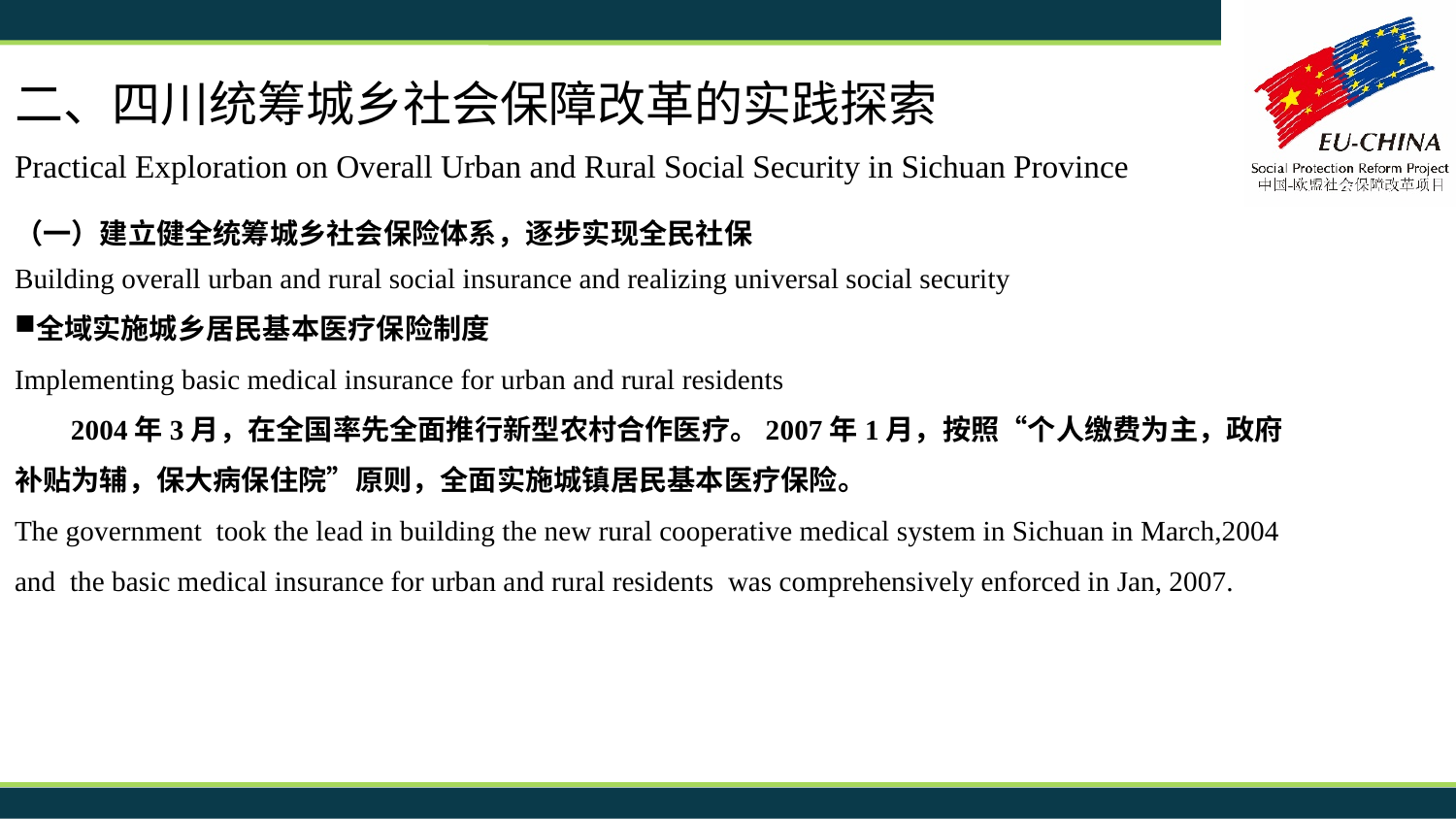

二、四川统筹城乡社会保障改革的实践探索
Practical Exploration on Overall Urban and Rural Social Security in Sichuan Province
（一）建立健全统筹城乡社会保险体系，逐步实现全民社保
Building overall urban and rural social insurance and realizing universal social security
全域实施城乡居民基本医疗保险制度
Implementing basic medical insurance for urban and rural residents
        2004年3月，在全国率先全面推行新型农村合作医疗。2007年1月，按照“个人缴费为主，政府补贴为辅，保大病保住院”原则，全面实施城镇居民基本医疗保险。
The government  took the lead in building the new rural cooperative medical system in Sichuan in March,2004 and  the basic medical insurance for urban and rural residents  was comprehensively enforced in Jan, 2007.